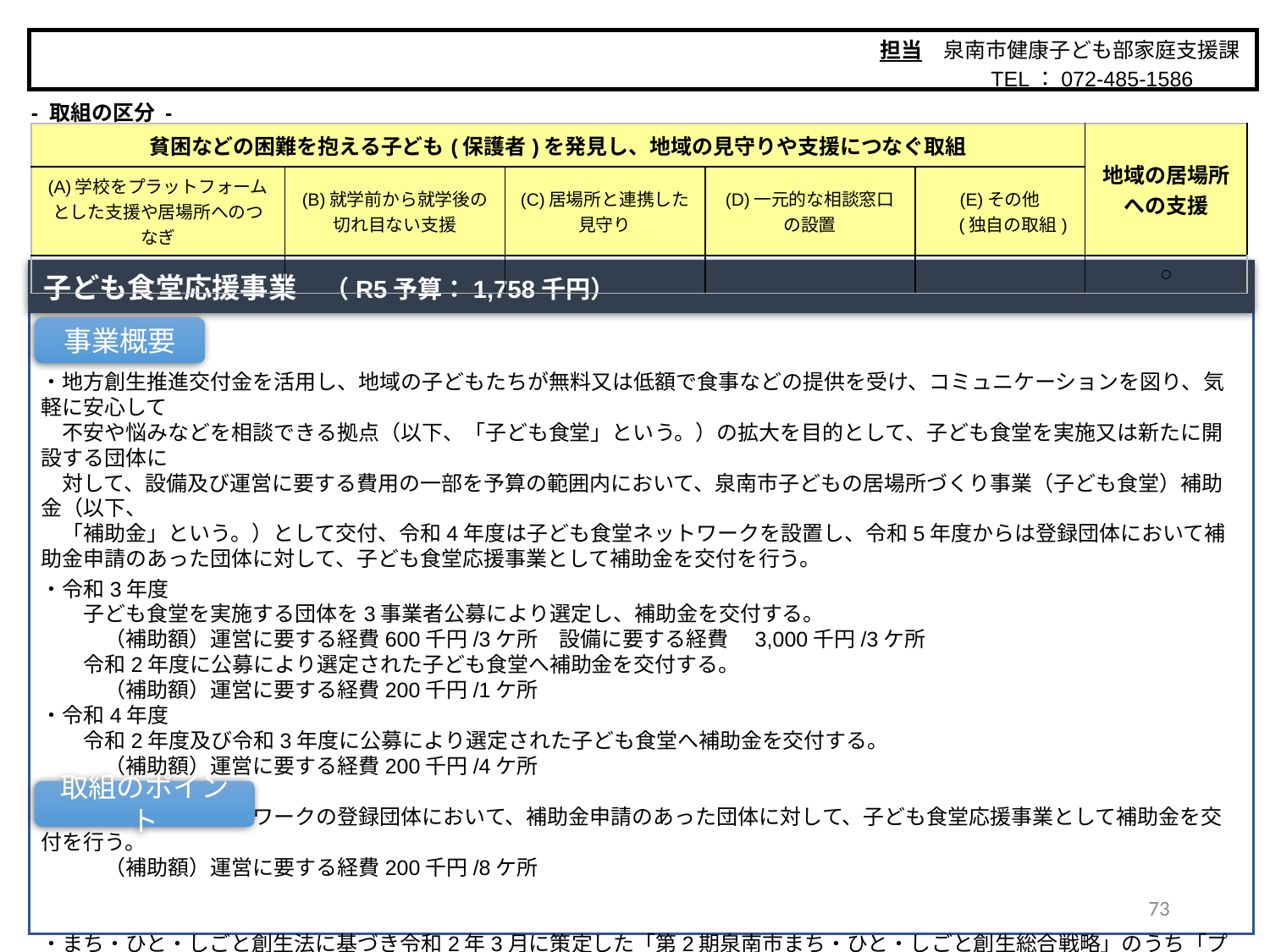

泉南市
担当　泉南市健康子ども部家庭支援課
　　　　　TEL：072-485-1586

- 取組の区分 -
| 貧困などの困難を抱える子ども(保護者)を発見し、地域の見守りや支援につなぐ取組 |  |  |  |  | 地域の居場所 への支援 |
| --- | --- | --- | --- | --- | --- |
| (A)学校をプラットフォームとした支援や居場所へのつなぎ | (B)就学前から就学後の 切れ目ない支援 | (C)居場所と連携した 見守り | (D)一元的な相談窓口 の設置 | (E)その他 　 (独自の取組) |  |
|  |  |  |  |  | ○ |
子ども食堂応援事業　（R5予算：1,758千円）

・地方創生推進交付金を活用し、地域の子どもたちが無料又は低額で食事などの提供を受け、コミュニケーションを図り、気軽に安心して
　不安や悩みなどを相談できる拠点（以下、「子ども食堂」という。）の拡大を目的として、子ども食堂を実施又は新たに開設する団体に
　対して、設備及び運営に要する費用の一部を予算の範囲内において、泉南市子どもの居場所づくり事業（子ども食堂）補助金（以下、
　「補助金」という。）として交付、令和4年度は子ども食堂ネットワークを設置し、令和5年度からは登録団体において補助金申請のあった団体に対して、子ども食堂応援事業として補助金を交付を行う。

・令和3年度
　　子ども食堂を実施する団体を3事業者公募により選定し、補助金を交付する。
　　　（補助額）運営に要する経費600千円/3ケ所　設備に要する経費　3,000千円/3ケ所
　　令和2年度に公募により選定された子ども食堂へ補助金を交付する。
　　　（補助額）運営に要する経費200千円/1ケ所
・令和4年度
　　令和2年度及び令和3年度に公募により選定された子ども食堂へ補助金を交付する。
　　　（補助額）運営に要する経費200千円/4ケ所
・令和5年度
　　子ども食堂ネットワークの登録団体において、補助金申請のあった団体に対して、子ども食堂応援事業として補助金を交付を行う。
　　　（補助額）運営に要する経費200千円/8ケ所

・まち・ひと・しごと創生法に基づき令和2年3月に策定した「第2期泉南市まち・ひと・しごと創生総合戦略」のうち「プロジェクト2　子どもに
　やさしいまち～せんなん戦略」で掲げる地域共生の実現を目指すための一部の事業が、地方創生推進交付金事業「子どもやおとなが夢
　や希望を語り心身ともに豊かに育つ地域共生のまちづくり推進事業（令和2年度から令和4年度まで）」として6事業採択され、その中の
　1事業として実施。また、子ども食堂ネットワークを設置、上記食堂の他1団体を入れた5団体で交流会を実施、ネットワーク登録を行った

事業概要
取組のポイント
73